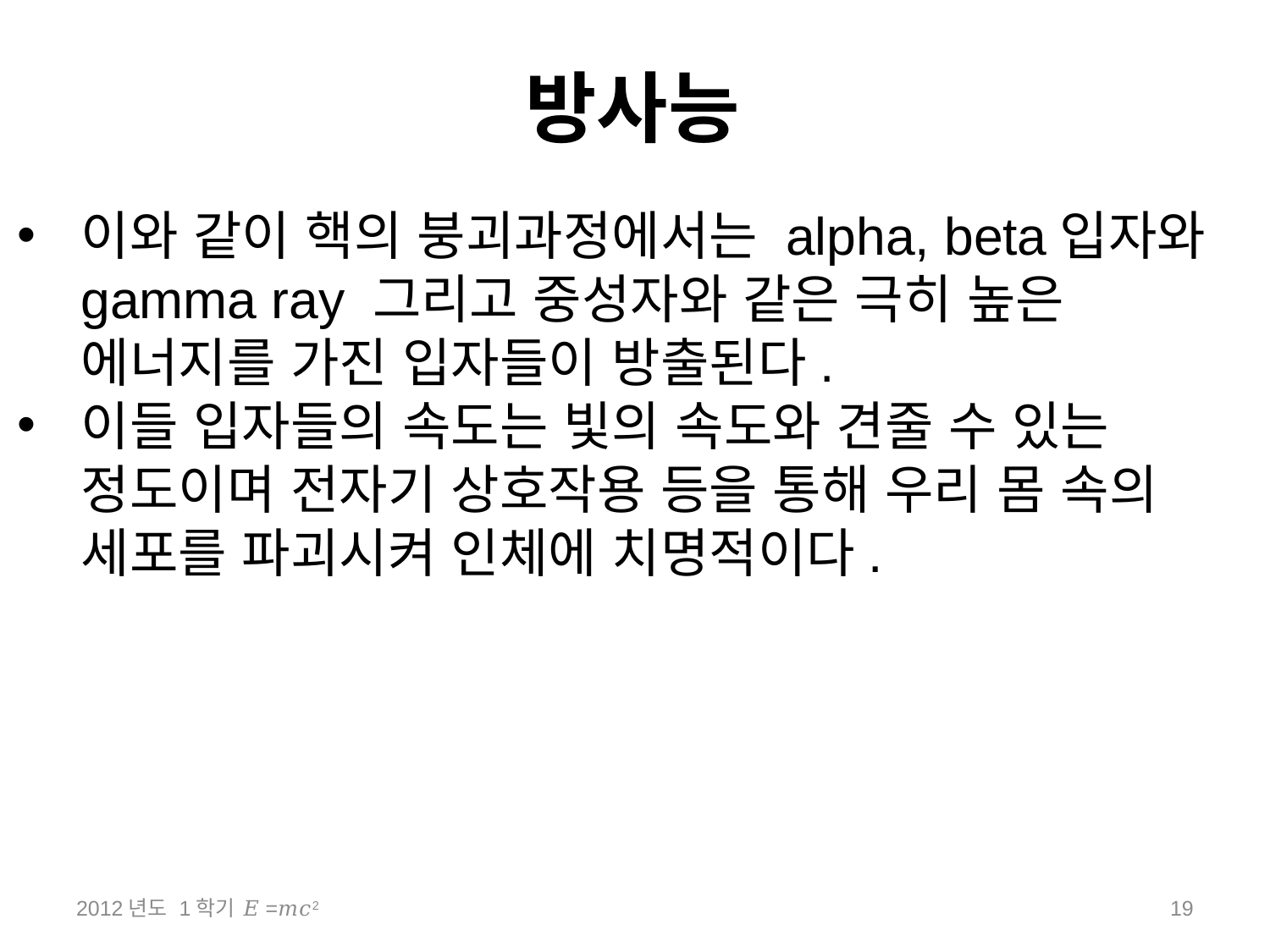

# 방사능
이와 같이 핵의 붕괴과정에서는 alpha, beta입자와 gamma ray 그리고 중성자와 같은 극히 높은 에너지를 가진 입자들이 방출된다.
이들 입자들의 속도는 빛의 속도와 견줄 수 있는 정도이며 전자기 상호작용 등을 통해 우리 몸 속의 세포를 파괴시켜 인체에 치명적이다.
2012년도 1학기 𝐸=𝑚𝑐2
19